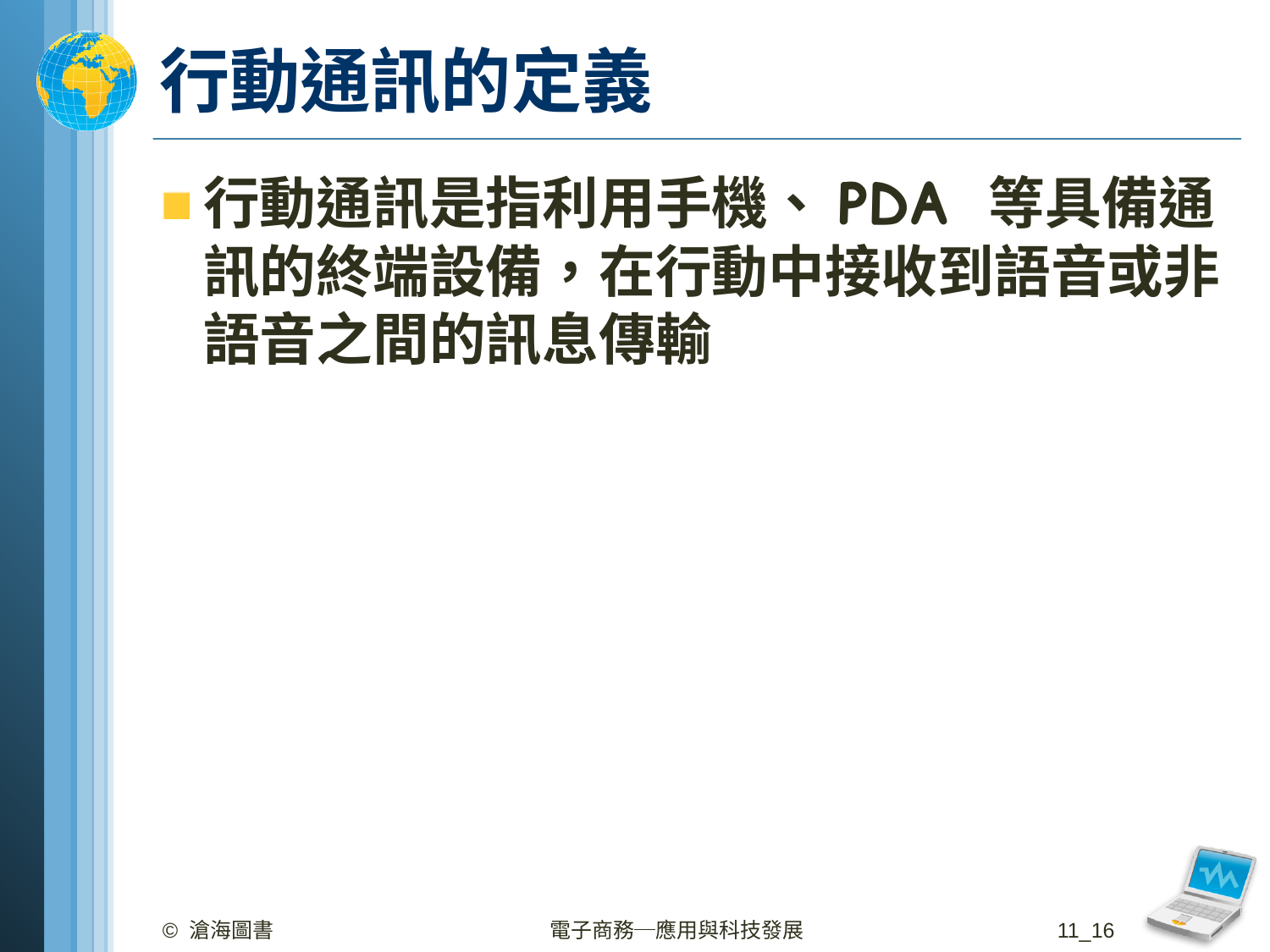

# 行動通訊的定義
行動通訊是指利用手機、PDA 等具備通訊的終端設備，在行動中接收到語音或非語音之間的訊息傳輸
© 滄海圖書
電子商務─應用與科技發展
11_16